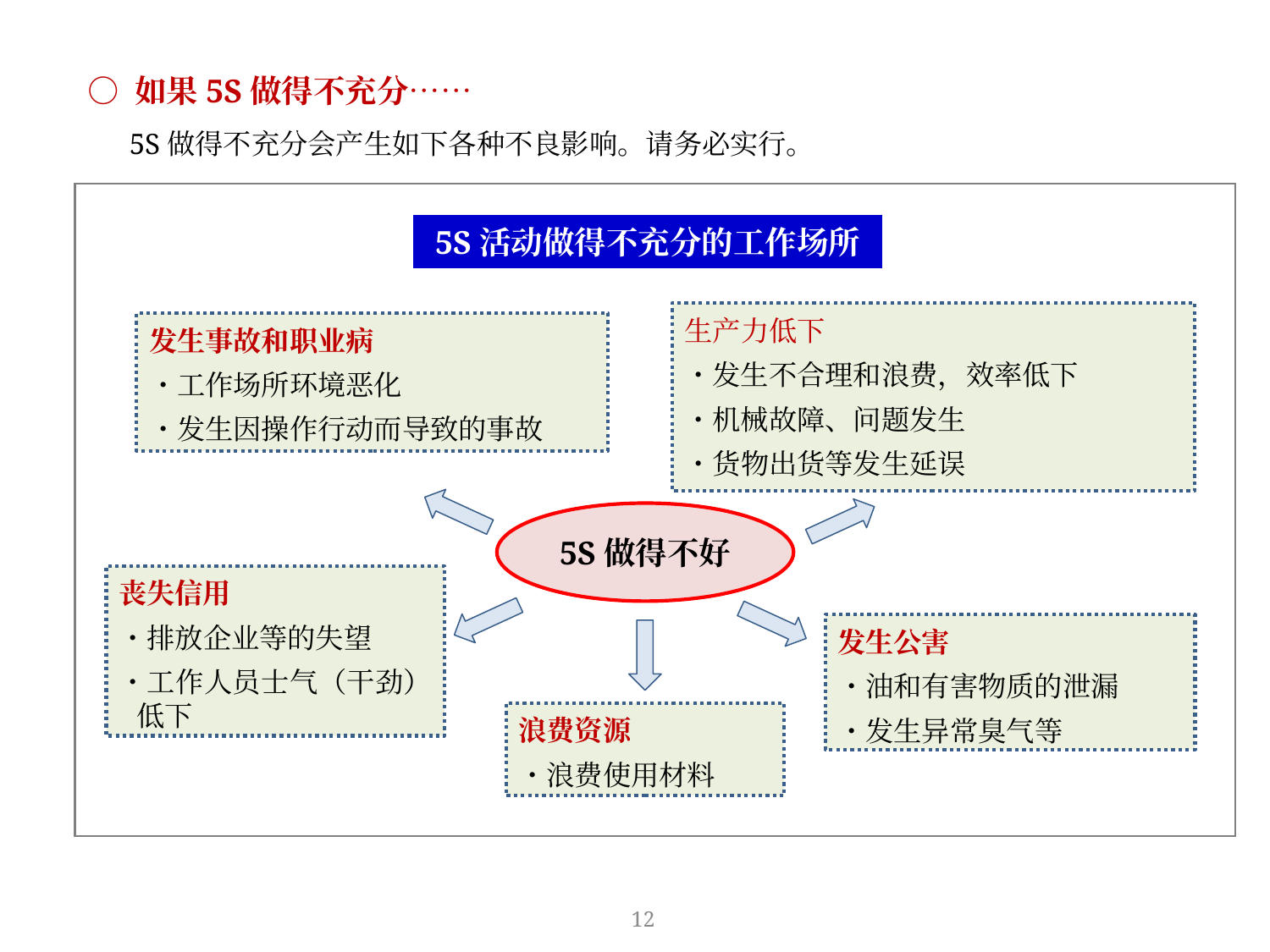

○ 如果5S做得不充分……
　 5S做得不充分会产生如下各种不良影响。请务必实行。

5S活动做得不充分的工作场所
生产力低下
・发生不合理和浪费，效率低下
・机械故障、问题发生
・货物出货等发生延误
发生事故和职业病
・工作场所环境恶化
・发生因操作行动而导致的事故

5S做得不好

丧失信用
・排放企业等的失望
・工作人员士气（干劲）低下

发生公害
・油和有害物质的泄漏
・发生异常臭气等

浪费资源
・浪费使用材料
12